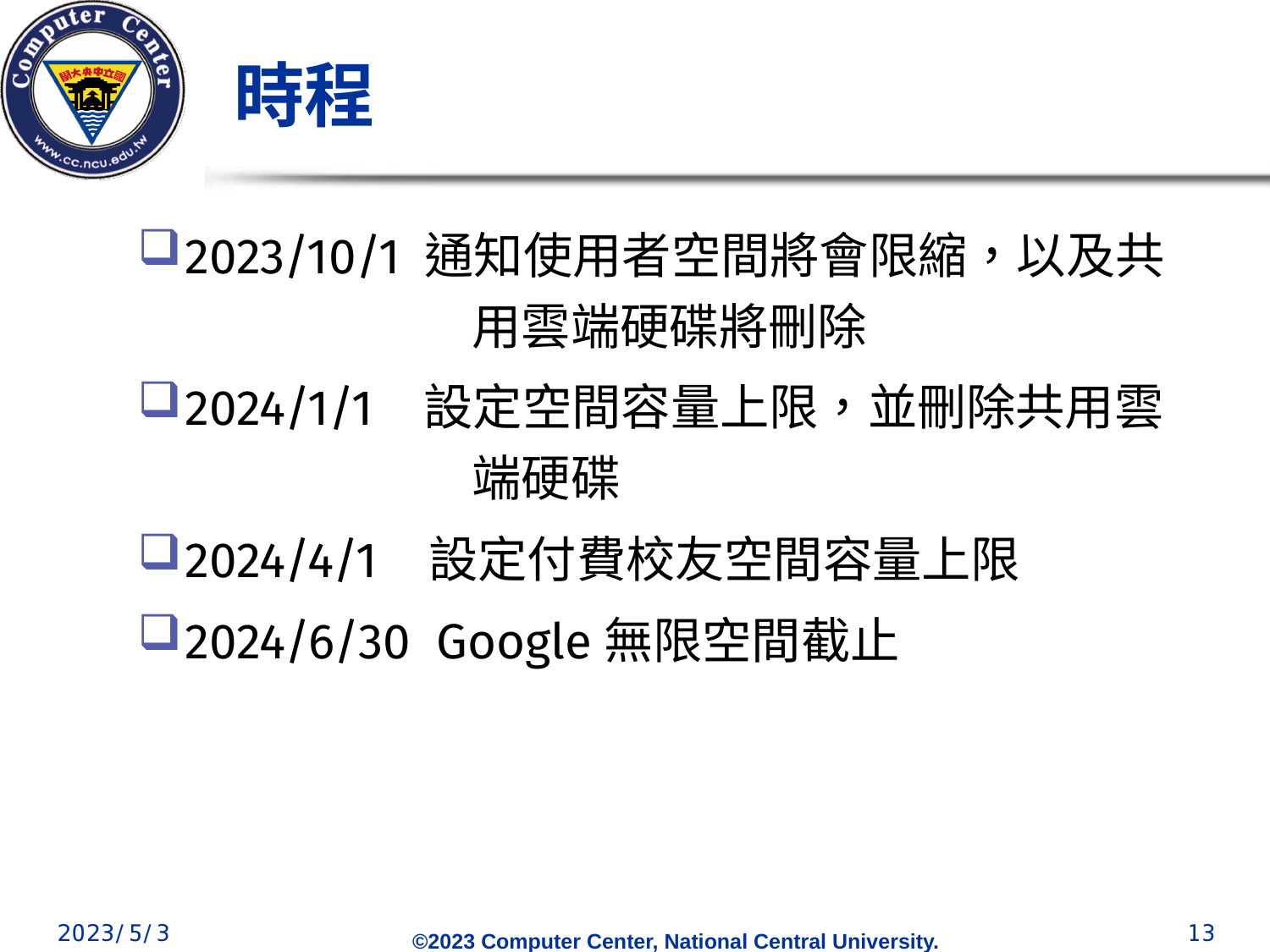

# 時程
2023/10/1 通知使用者空間將會限縮，以及共		   用雲端硬碟將刪除
2024/1/1   設定空間容量上限，並刪除共用雲		   端硬碟
2024/4/1   設定付費校友空間容量上限
2024/6/30  Google無限空間截止
2023/5/3
13